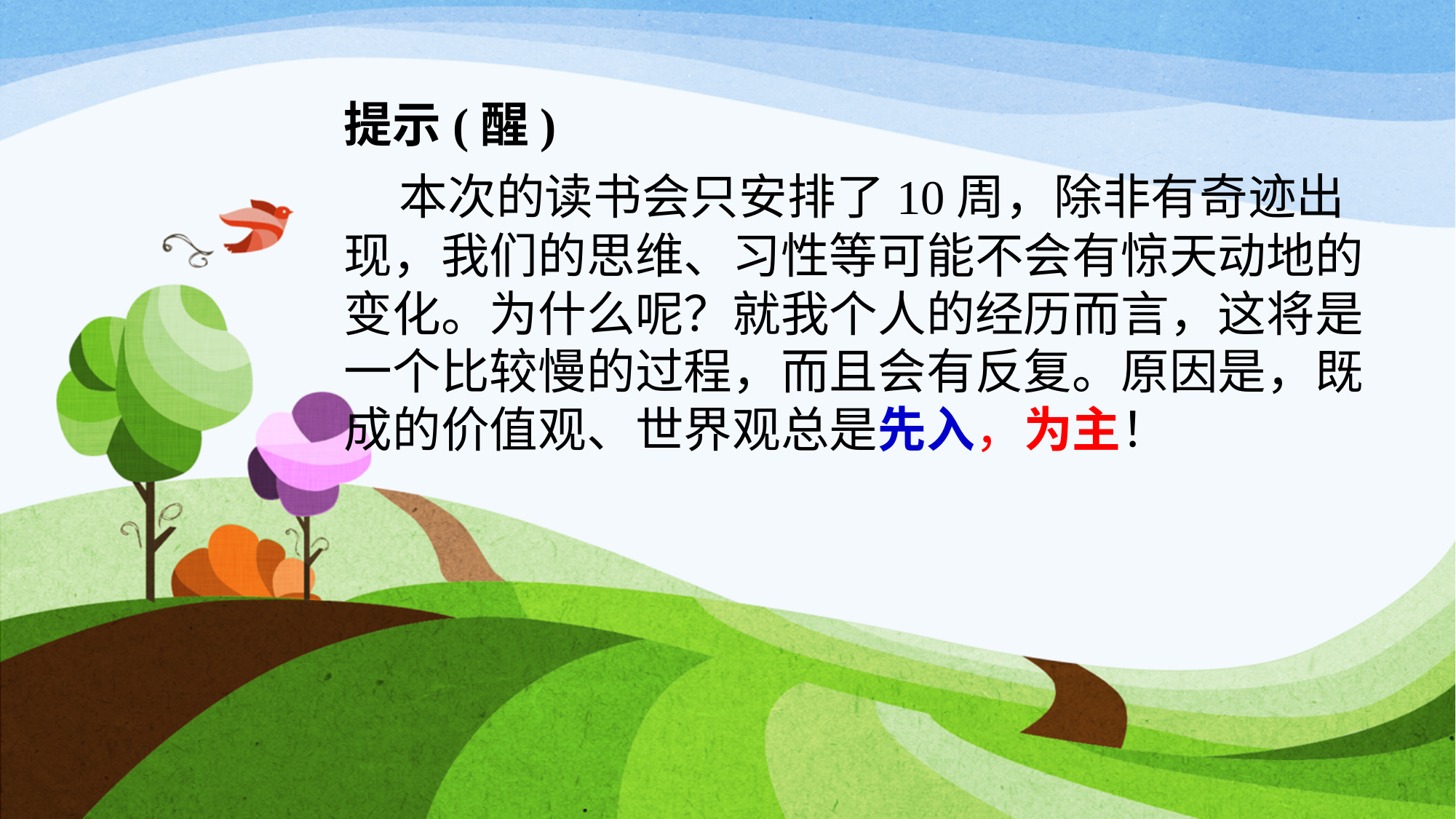

提示(醒)

    本次的读书会只安排了10周，除非有奇迹出现，我们的思维、习性等可能不会有惊天动地的变化。为什么呢？就我个人的经历而言，这将是一个比较慢的过程，而且会有反复。原因是，既成的价值观、世界观总是先入，为主！